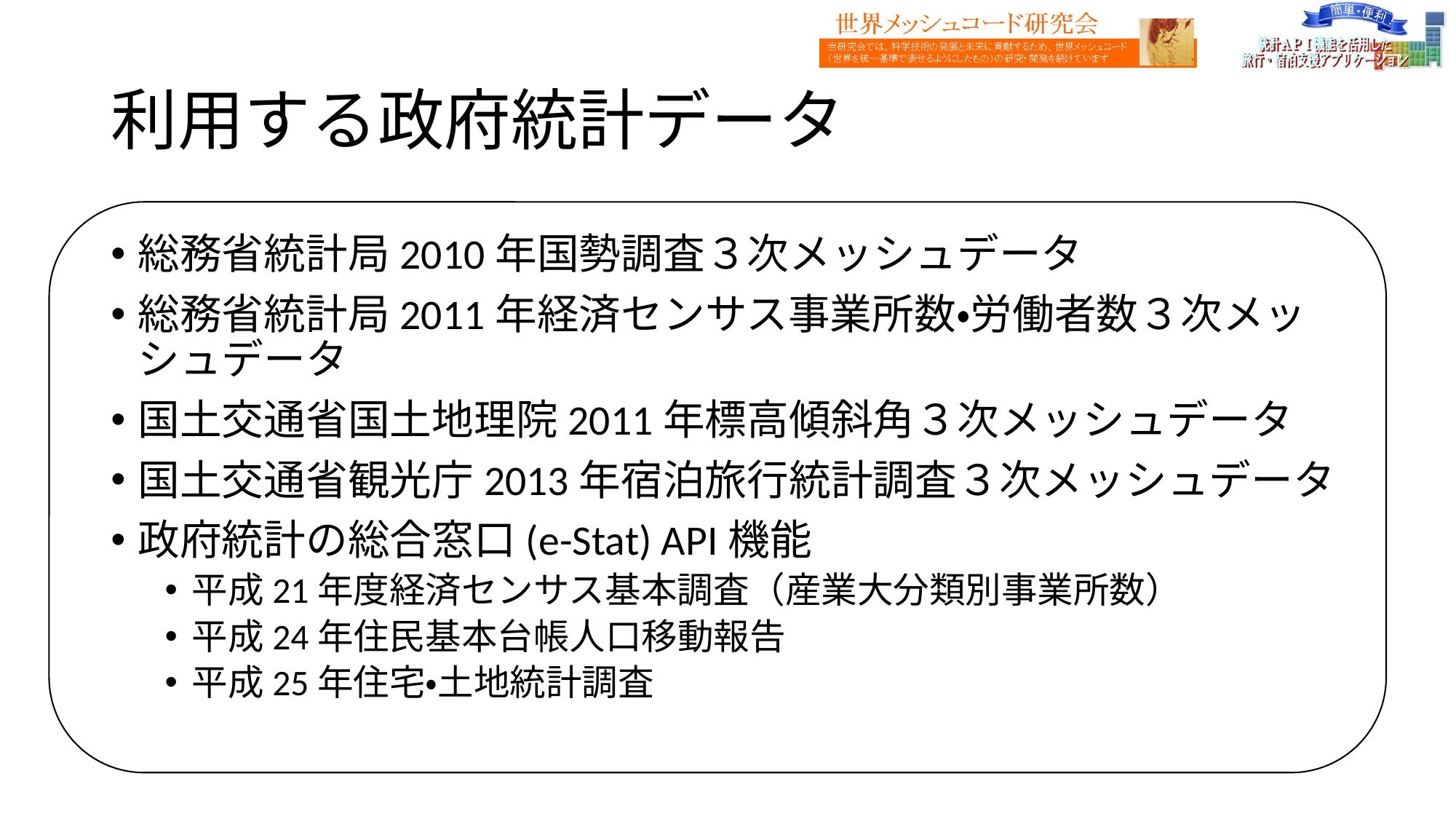

# 利用する政府統計データ

総務省統計局2010年国勢調査３次メッシュデータ
総務省統計局2011年経済センサス事業所数・労働者数３次メッシュデータ
国土交通省国土地理院2011年標高傾斜角３次メッシュデータ
国土交通省観光庁2013年宿泊旅行統計調査３次メッシュデータ
政府統計の総合窓口(e-Stat) API機能
平成21年度経済センサス基本調査（産業大分類別事業所数）
平成24年住民基本台帳人口移動報告
平成25年住宅・土地統計調査